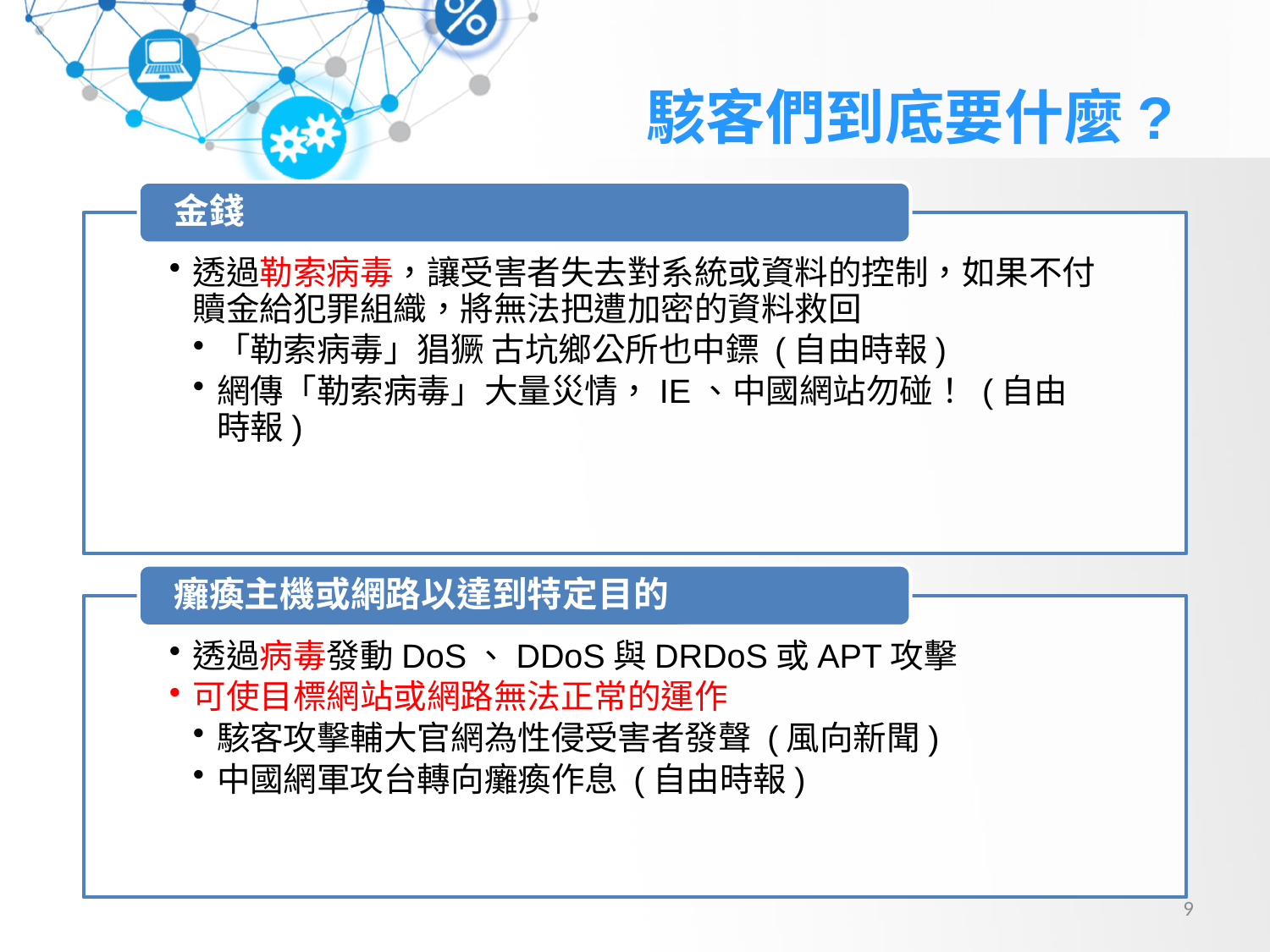

# 駭客們到底要什麼?
透過勒索病毒，讓受害者失去對系統或資料的控制，如果不付贖金給犯罪組織，將無法把遭加密的資料救回
「勒索病毒」猖獗 古坑鄉公所也中鏢 (自由時報)
網傳「勒索病毒」大量災情，IE、中國網站勿碰！ (自由時報)
金錢
透過病毒發動DoS、DDoS與DRDoS或APT攻擊
可使目標網站或網路無法正常的運作
駭客攻擊輔大官網為性侵受害者發聲 (風向新聞)
中國網軍攻台轉向癱瘓作息 (自由時報)
癱瘓主機或網路以達到特定目的

9